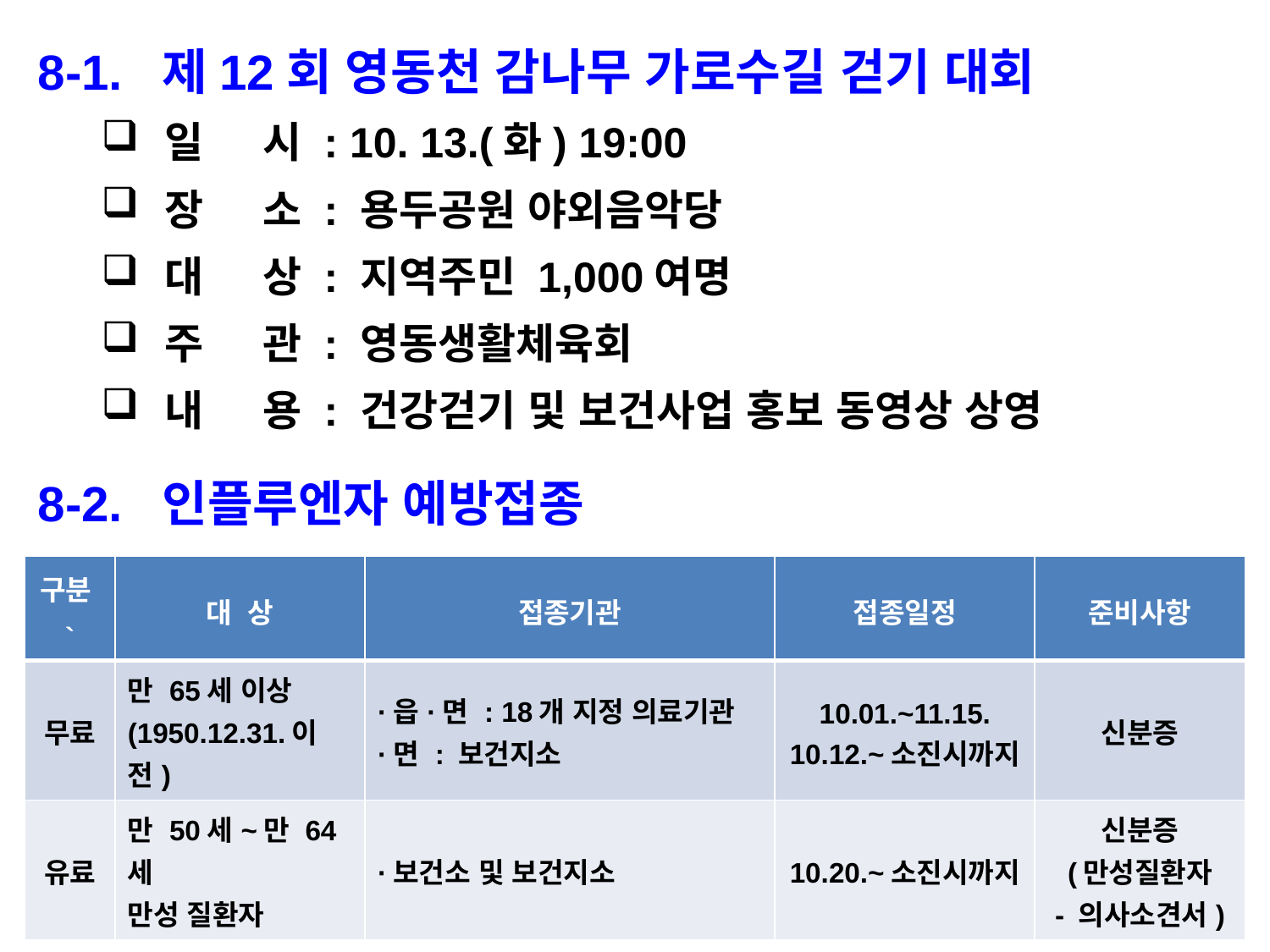

8-1.  제12회 영동천 감나무 가로수길 걷기 대회
일     시 : 10. 13.(화) 19:00
장     소 : 용두공원 야외음악당
대     상 : 지역주민 1,000여명
주     관 : 영동생활체육회
내     용 : 건강걷기 및 보건사업 홍보 동영상 상영
8-2.  인플루엔자 예방접종

※ 만성질환자 : 폐·심장·간·신장 질환자, 혈액-종양질환자, 기타 암, 당뇨

| 구분` | 대 상 | 접종기관 | 접종일정 | 준비사항 |
| --- | --- | --- | --- | --- |
| 무료 | 만 65세 이상 (1950.12.31.이전) | ·읍·면 : 18개 지정 의료기관 ·면 : 보건지소 | 10.01.~11.15. 10.12.~소진시까지 | 신분증 |
| 유료 | 만 50세~만 64세 만성 질환자 | ·보건소 및 보건지소 | 10.20.~소진시까지 | 신분증 (만성질환자 - 의사소견서) |